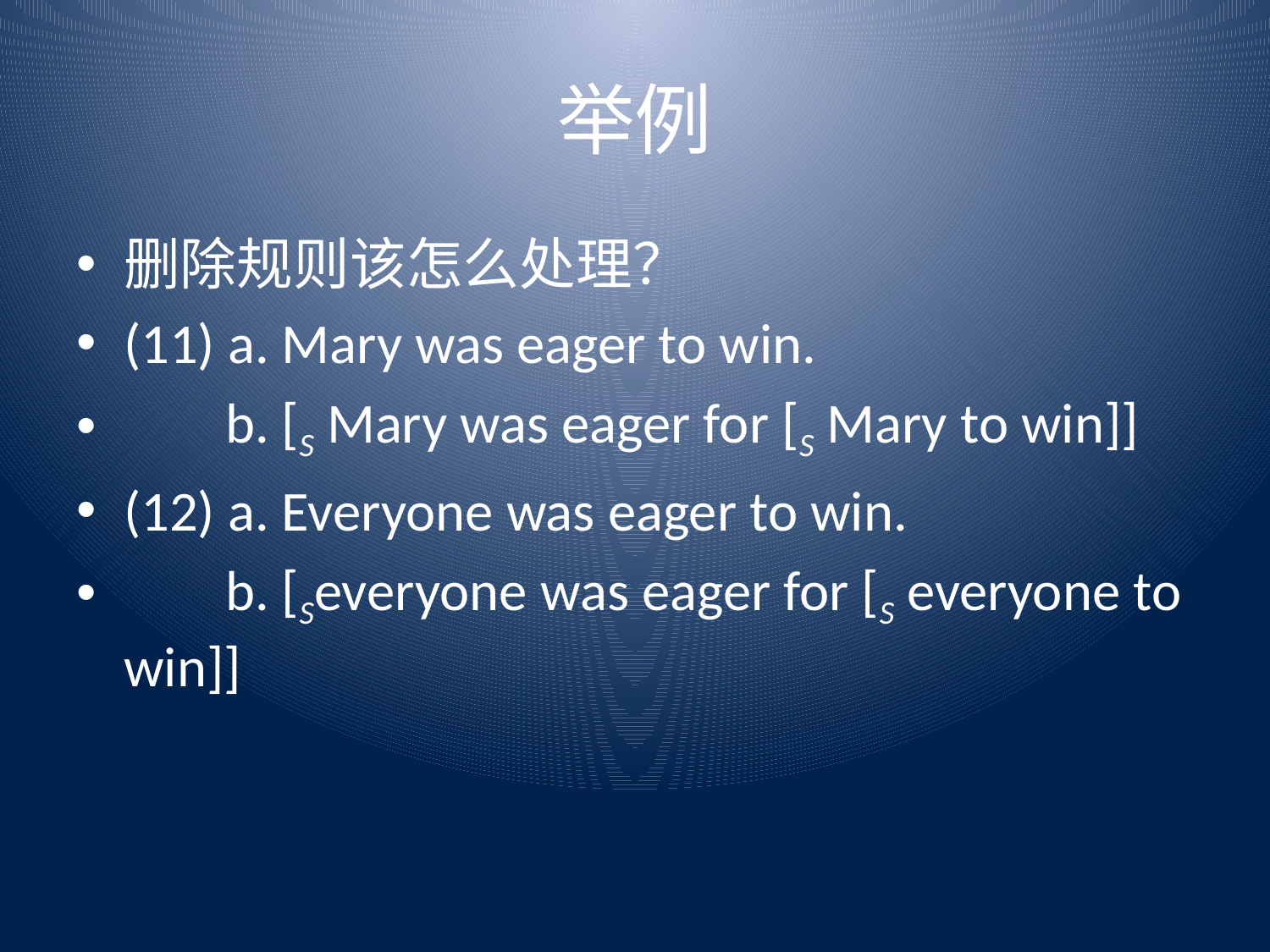

# 举例
删除规则该怎么处理？
(11) a. Mary was eager to win.
        b. [S Mary was eager for [S Mary to win]]
(12) a. Everyone was eager to win.
        b. [Severyone was eager for [S everyone to win]]